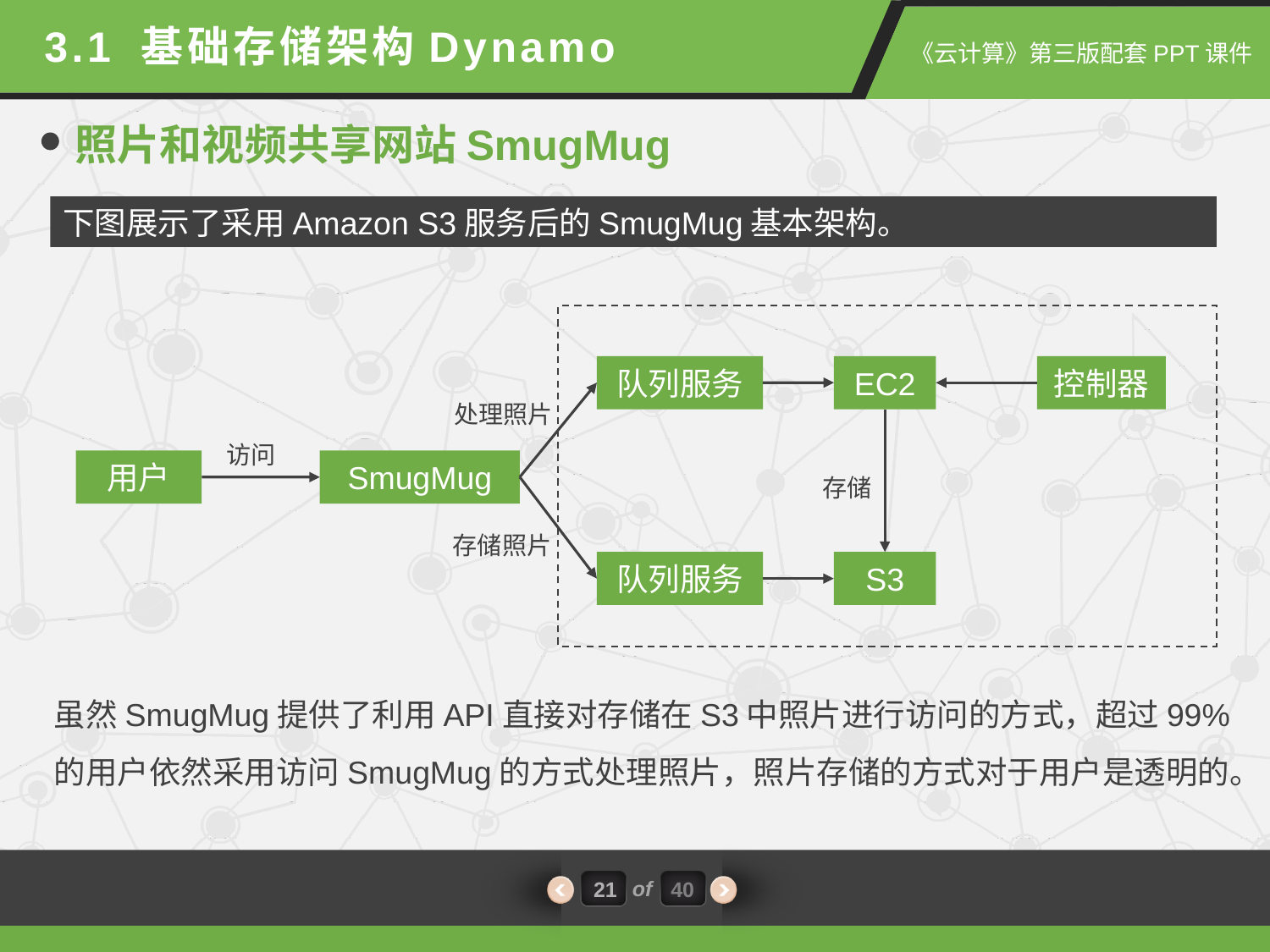

3.1 基础存储架构Dynamo
照片和视频共享网站SmugMug

下图展示了采用Amazon S3服务后的SmugMug基本架构。

队列服务
EC2
控制器
处理照片
访问
用户
SmugMug
存储
存储照片
S3
队列服务
虽然SmugMug提供了利用API直接对存储在S3中照片进行访问的方式，超过99%的用户依然采用访问SmugMug的方式处理照片，照片存储的方式对于用户是透明的。
21